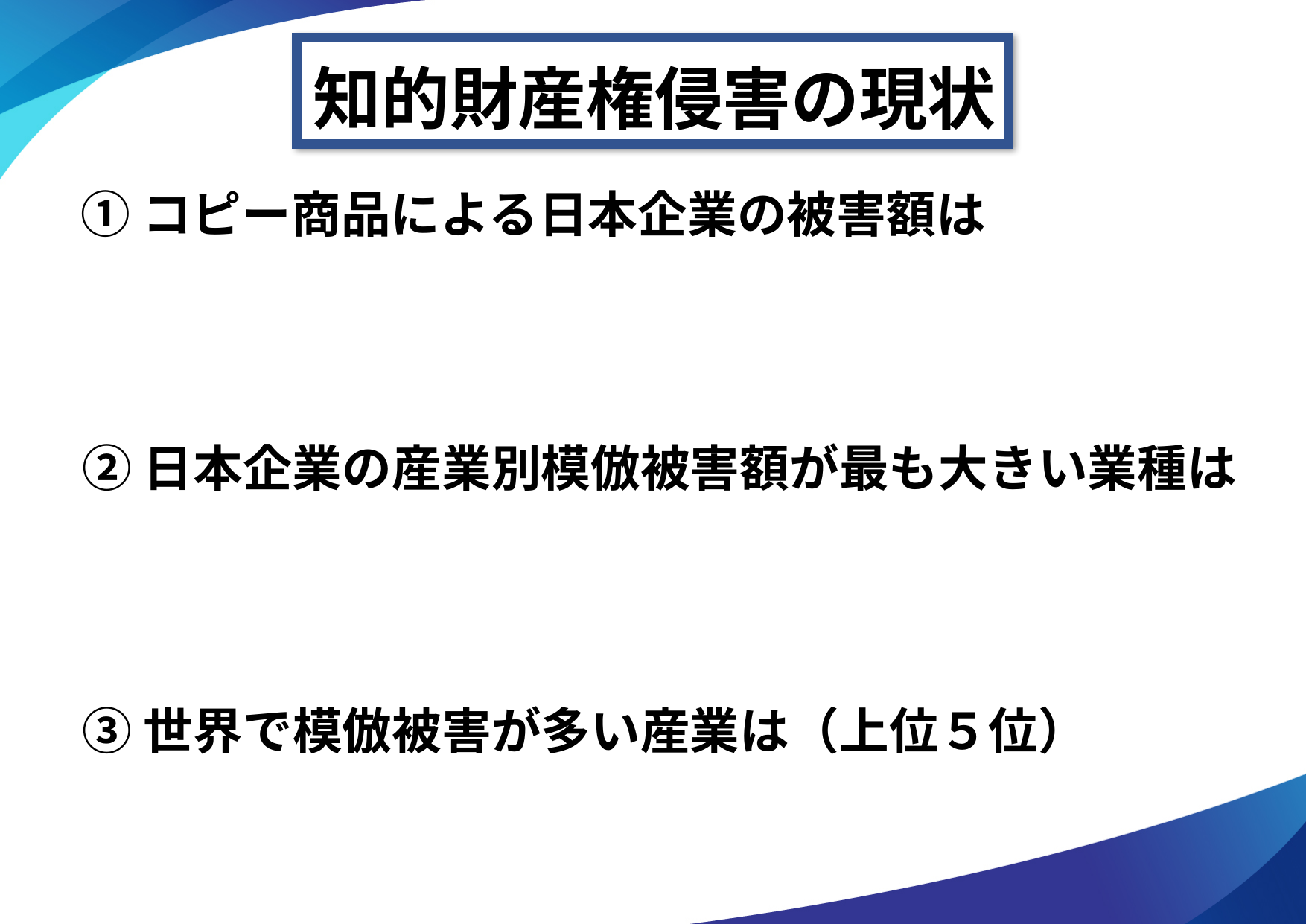

知的財産権侵害の現状
①コピー商品による日本企業の被害額は
②日本企業の産業別模倣被害額が最も大きい業種は
③世界で模倣被害が多い産業は（上位５位）